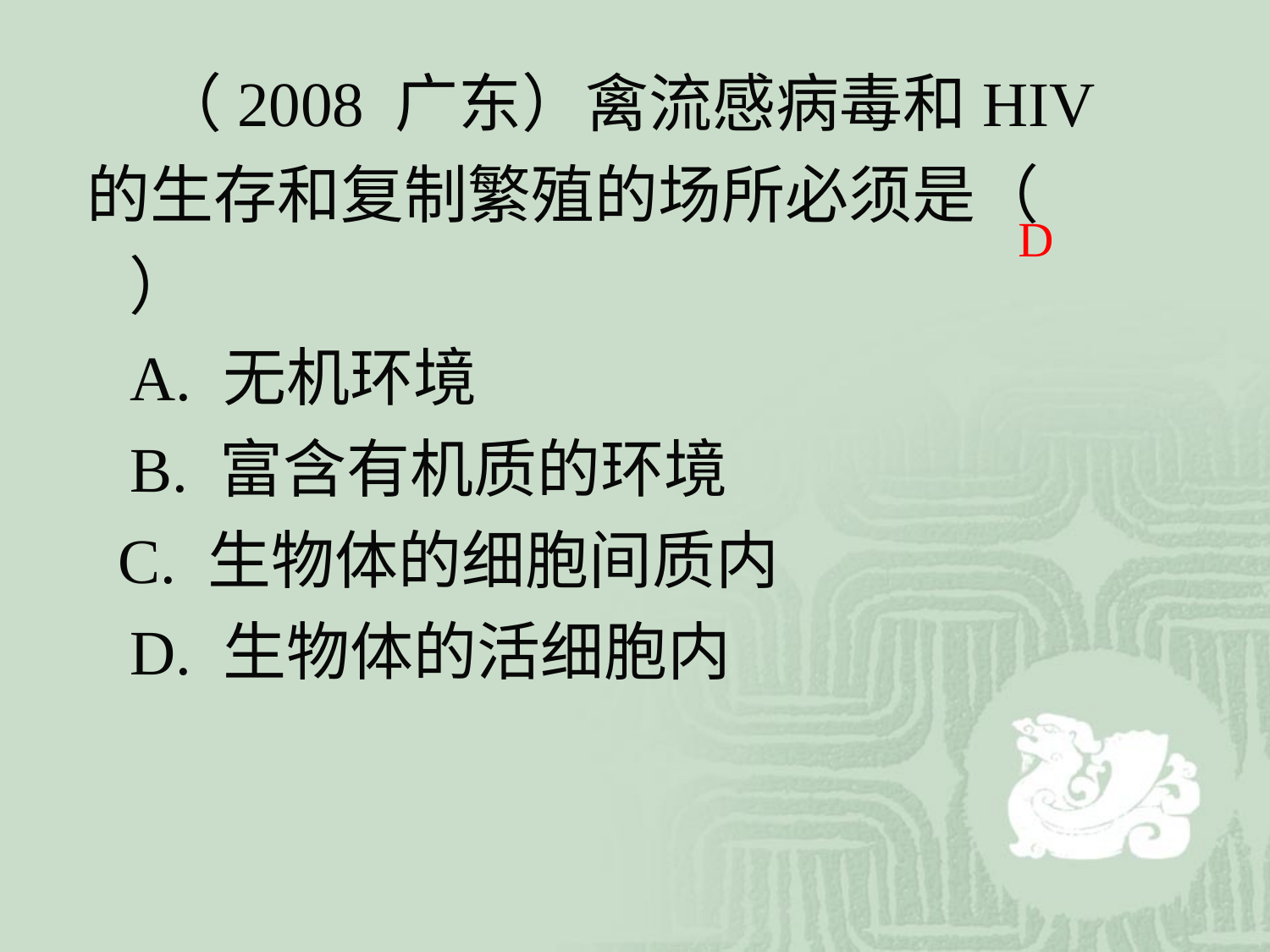

（2008 广东）禽流感病毒和HIV的生存和复制繁殖的场所必须是（          ）
  A. 无机环境
  B. 富含有机质的环境
  C. 生物体的细胞间质内
  D. 生物体的活细胞内
D